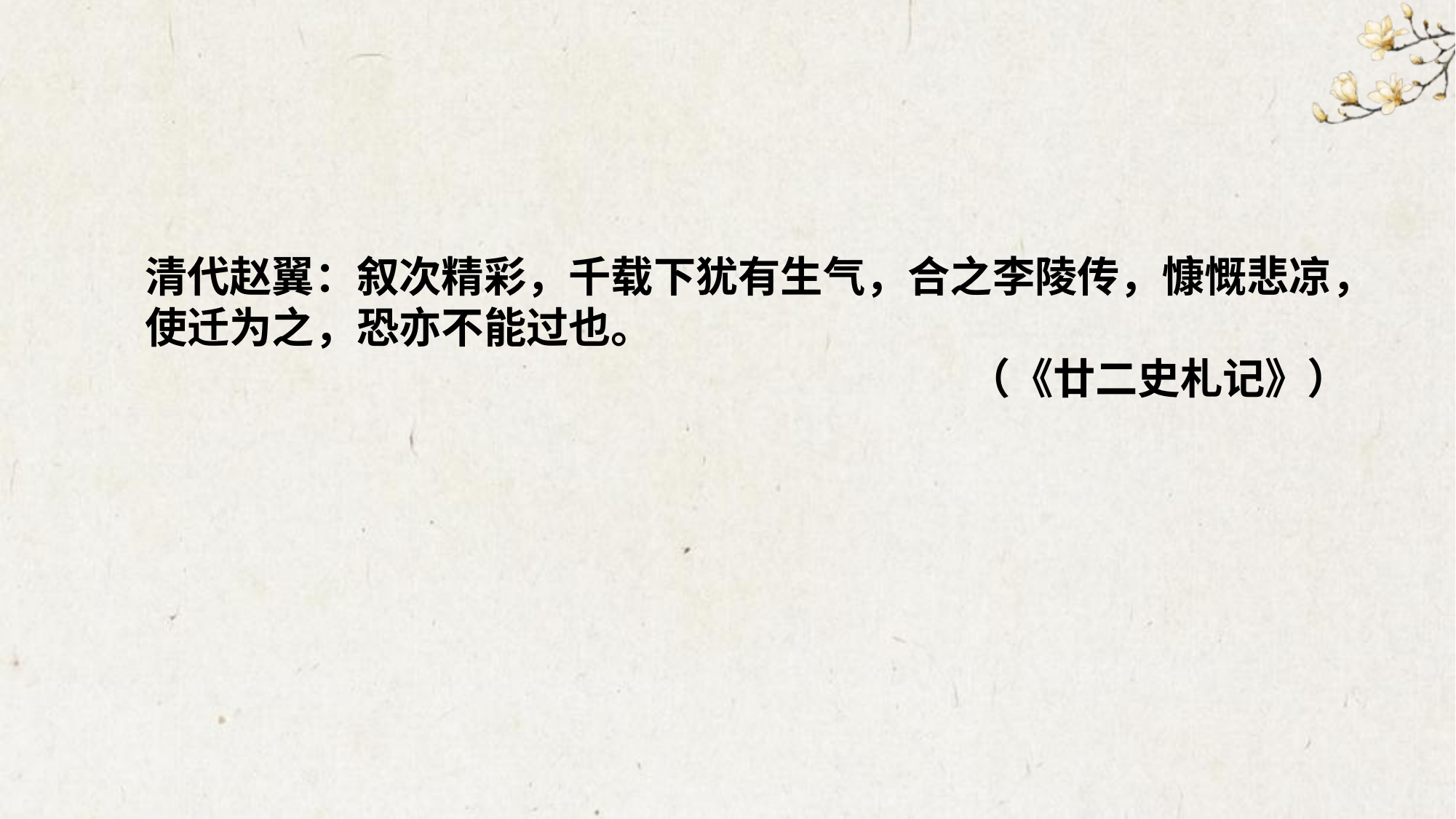

清代赵翼：叙次精彩，千载下犹有生气，合之李陵传，慷慨悲凉，使迁为之，恐亦不能过也。
（《廿二史札记》）